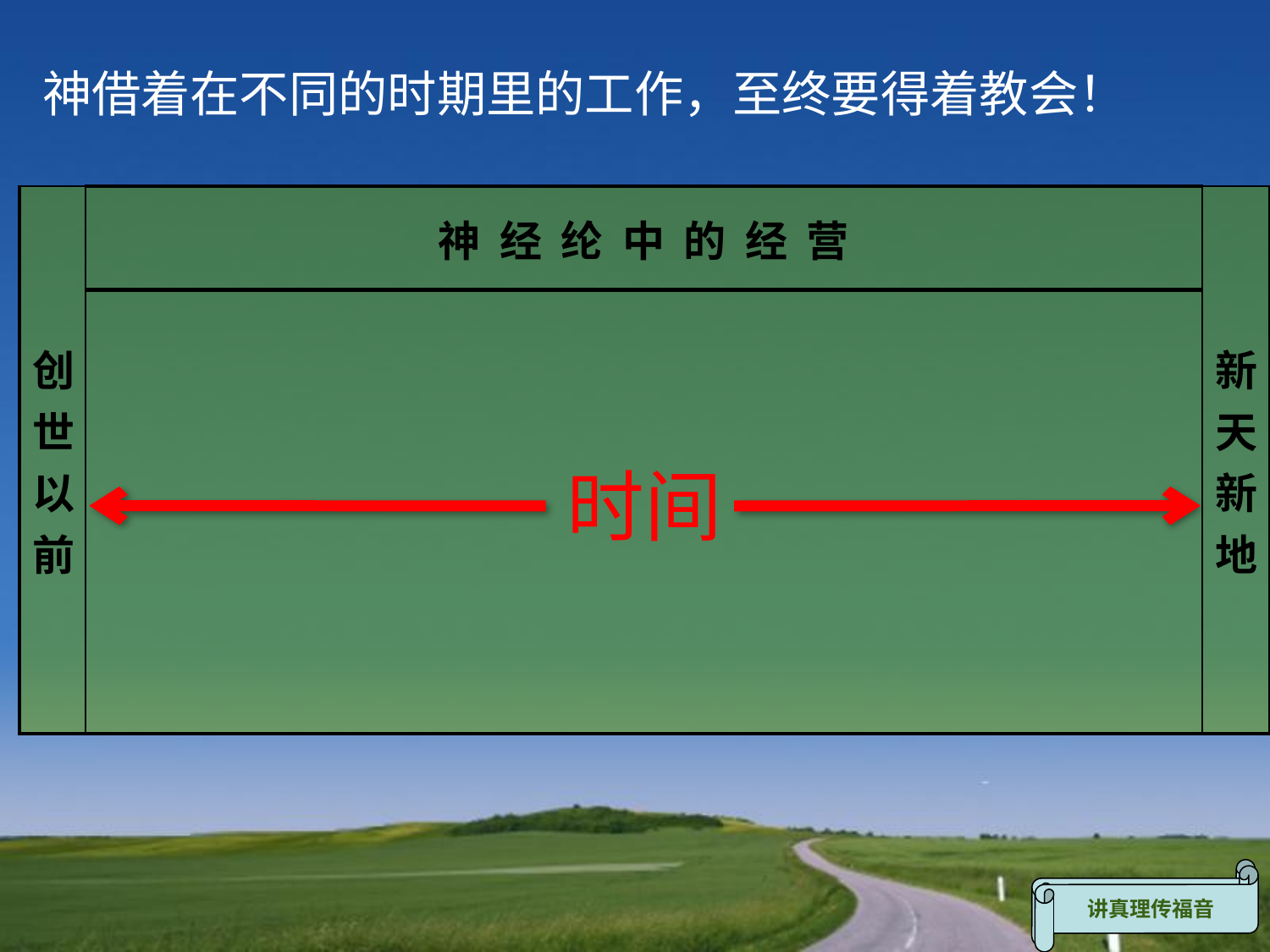

神借着在不同的时期里的工作，至终要得着教会！
| 创世以前 | 神 经 纶 中 的 经 营 | 新天新地 |
| --- | --- | --- |
|  |  |  |
时间
神经纶中的经营
讲真理传福音